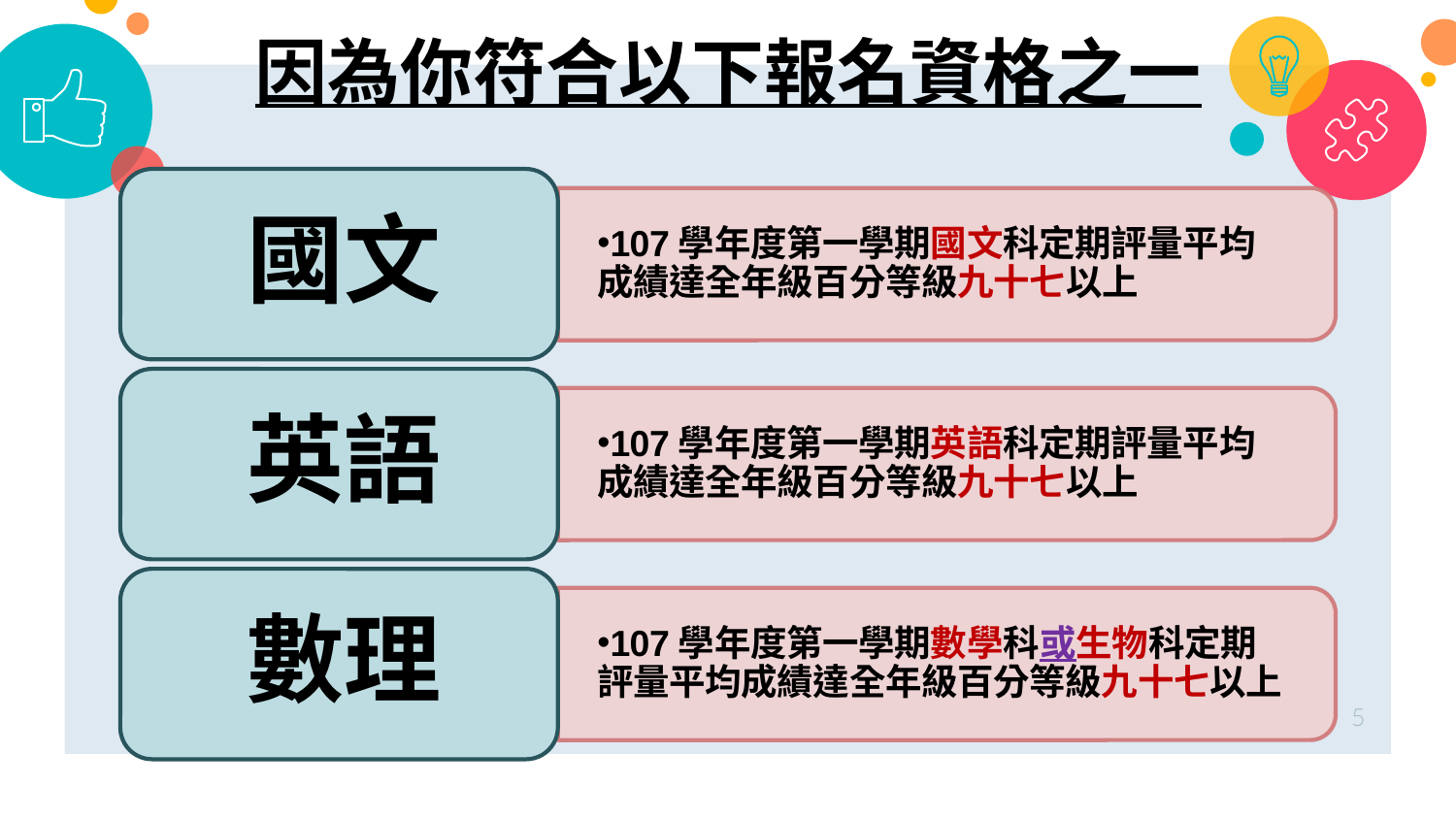

因為你符合以下報名資格之一
107學年度第一學期國文科定期評量平均成績達全年級百分等級九十七以上
國文
107學年度第一學期英語科定期評量平均成績達全年級百分等級九十七以上
英語
107學年度第一學期數學科或生物科定期評量平均成績達全年級百分等級九十七以上
數理
5